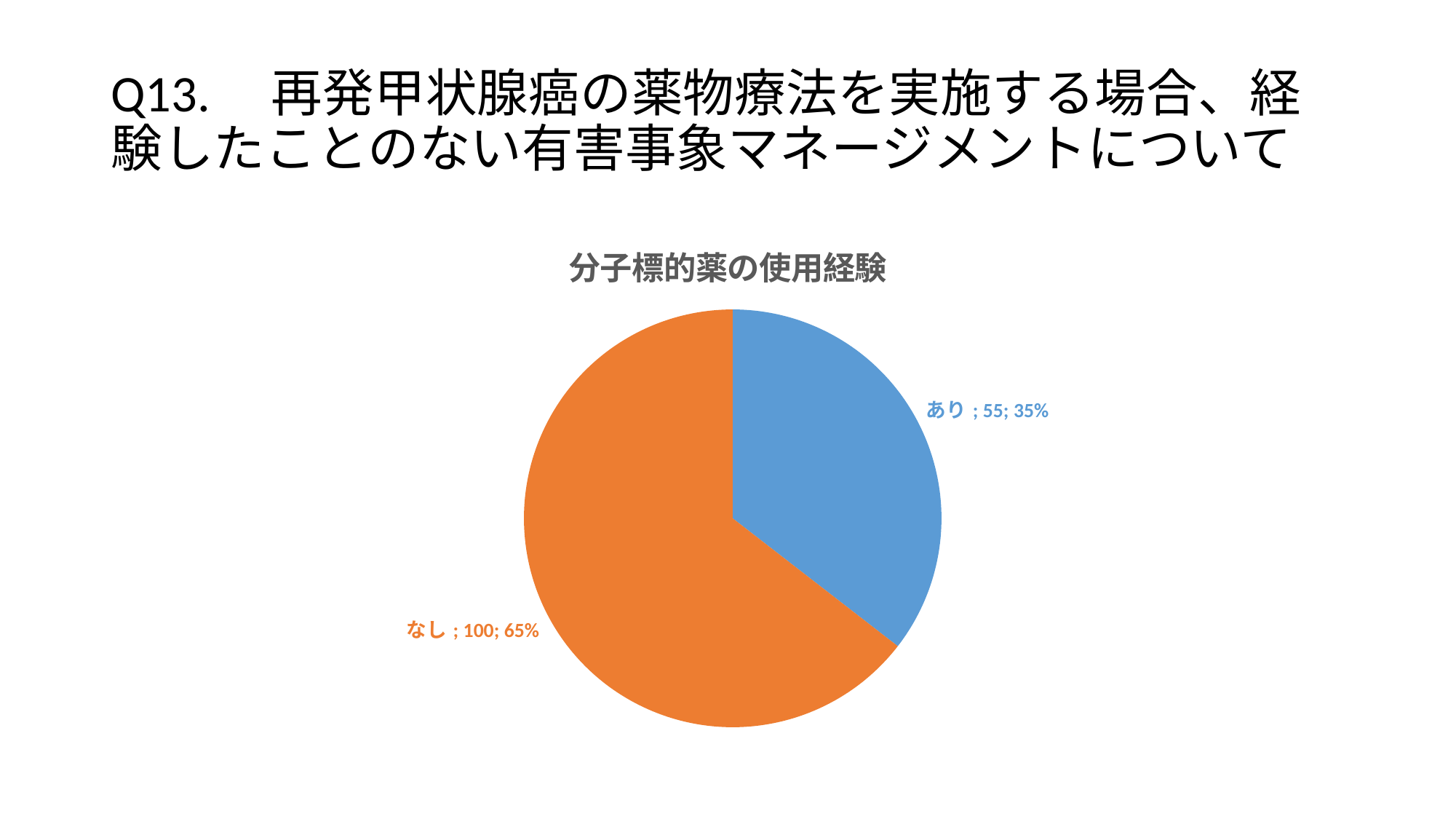

# Q13.　再発甲状腺癌の薬物療法を実施する場合、経験したことのない有害事象マネージメントについて

### Chart:

| Category | 分子標的薬の使用経験 |
|---|---|
| あり | 55.0 |
| なし | 100.0 |